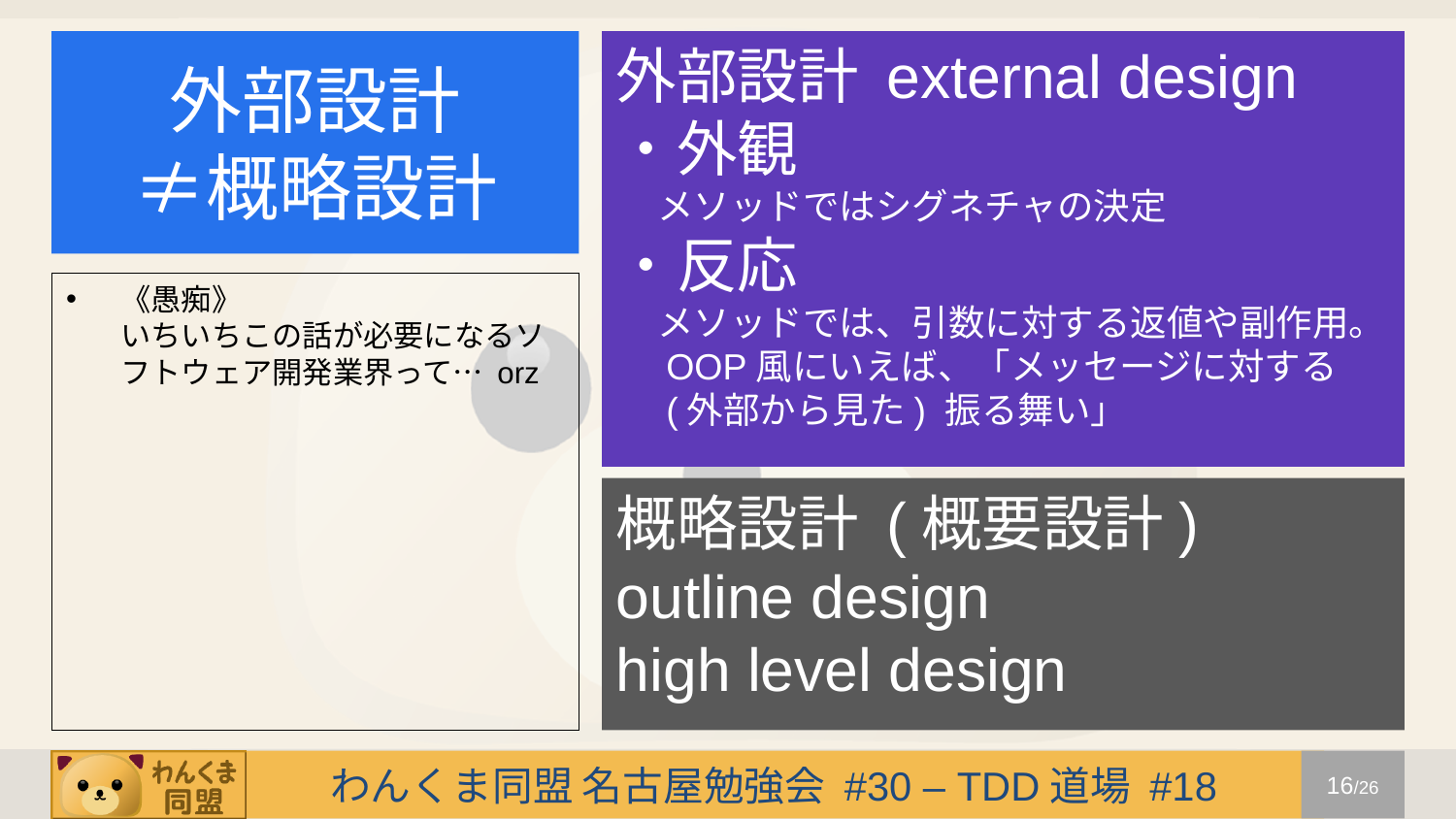

# 外部設計 ≠概略設計
外部設計 external design
・外観
     メソッドではシグネチャの決定
・反応
     メソッドでは、引数に対する返値や副作用。
     OOP風にいえば、「メッセージに対する
     (外部から見た) 振る舞い」
《愚痴》
いちいちこの話が必要になるソフトウェア開発業界って… orz
概略設計 (概要設計)
outline design
high level design